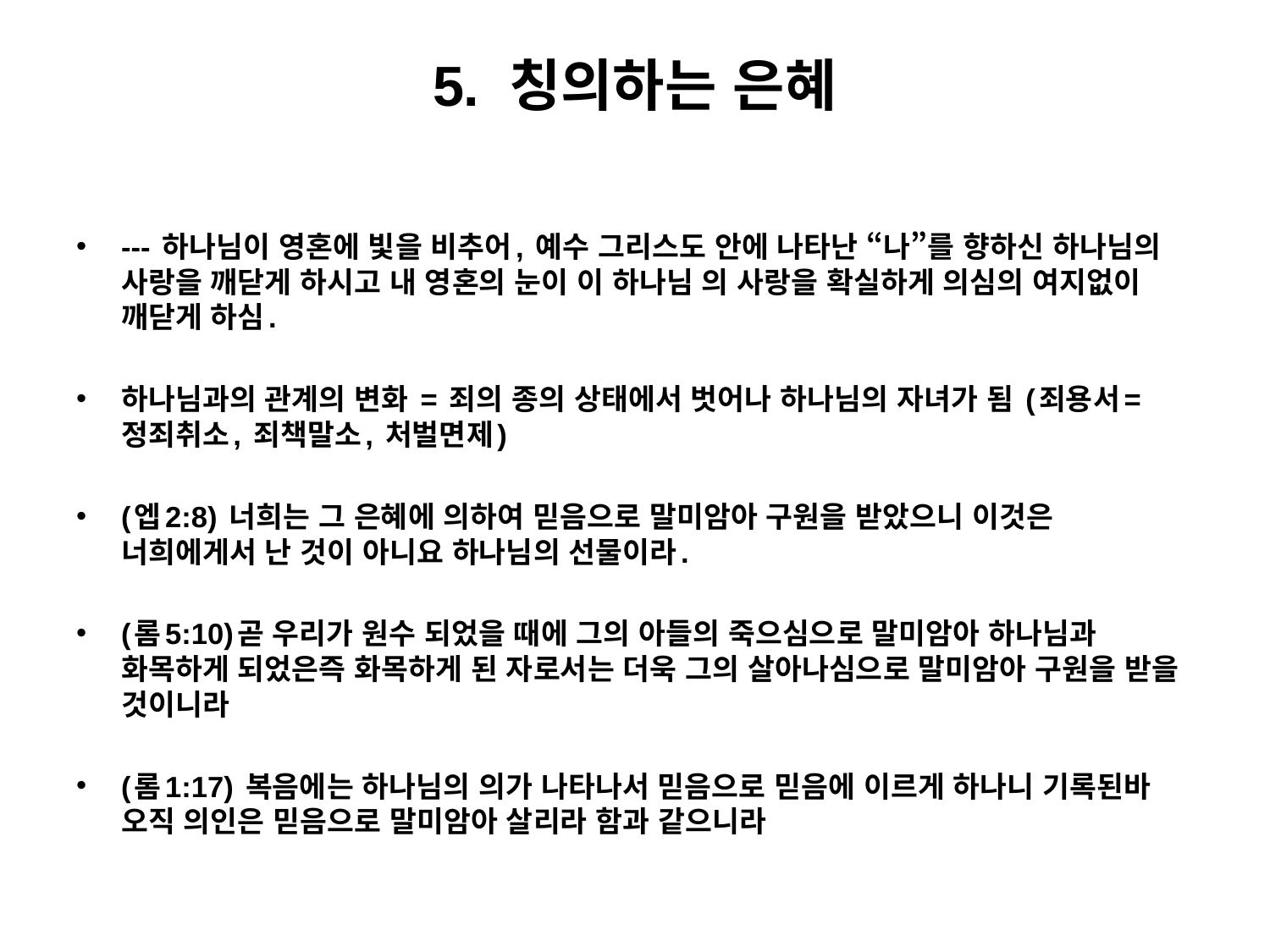

# 5. 칭의하는 은혜
--- 하나님이 영혼에 빛을 비추어, 예수 그리스도 안에 나타난 “나”를 향하신 하나님의 사랑을 깨닫게 하시고 내 영혼의 눈이 이 하나님 의 사랑을 확실하게 의심의 여지없이 깨닫게 하심.

하나님과의 관계의 변화 = 죄의 종의 상태에서 벗어나 하나님의 자녀가 됨 (죄용서=정죄취소, 죄책말소, 처벌면제)

(엡2:8) 너희는 그 은혜에 의하여 믿음으로 말미암아 구원을 받았으니 이것은 너희에게서 난 것이 아니요 하나님의 선물이라.

(롬5:10)곧 우리가 원수 되었을 때에 그의 아들의 죽으심으로 말미암아 하나님과 화목하게 되었은즉 화목하게 된 자로서는 더욱 그의 살아나심으로 말미암아 구원을 받을 것이니라

(롬1:17) 복음에는 하나님의 의가 나타나서 믿음으로 믿음에 이르게 하나니 기록된바 오직 의인은 믿음으로 말미암아 살리라 함과 같으니라